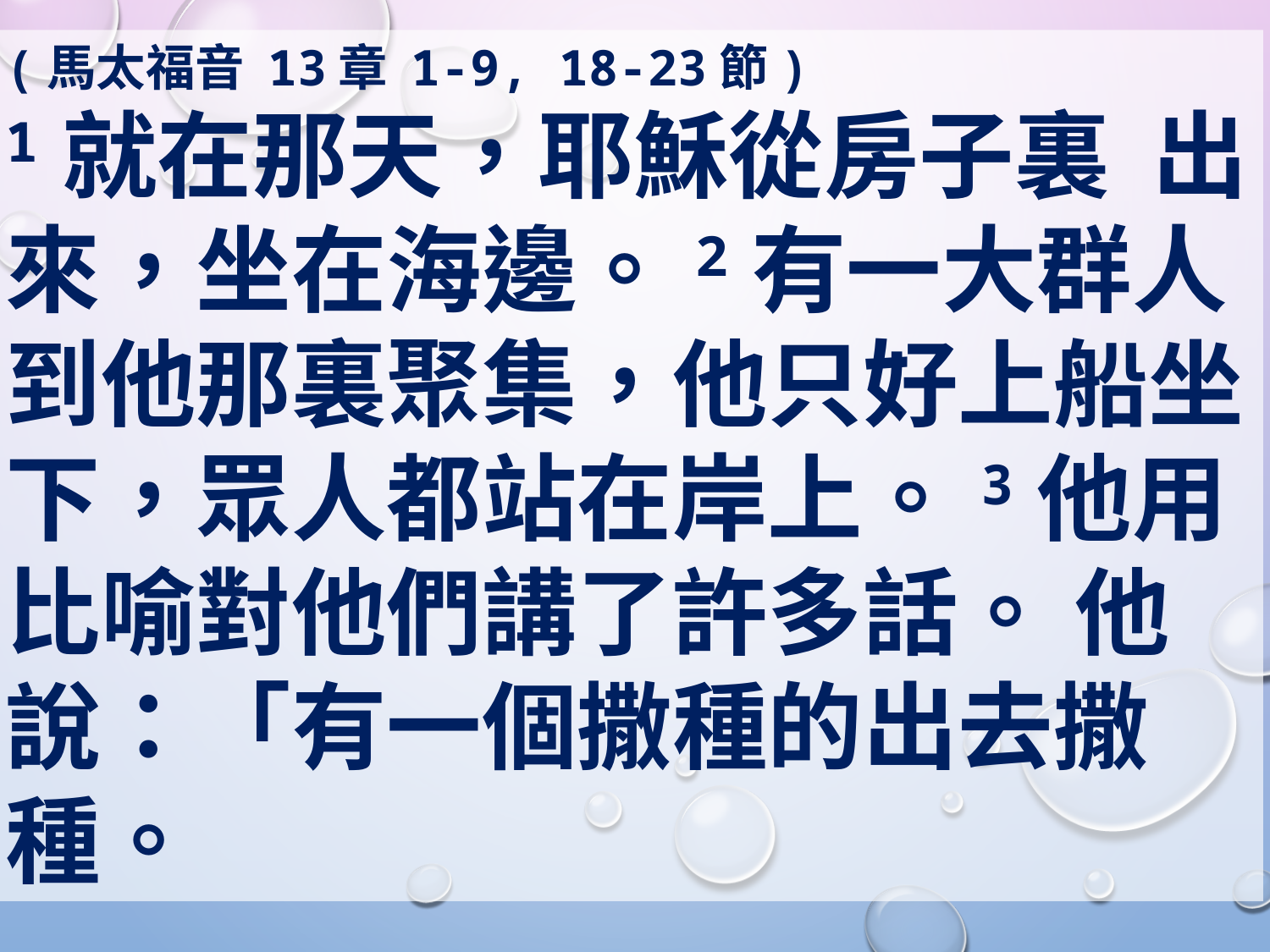

(馬太福音 13章 1-9, 18-23節)
1就在那天，耶穌從房子裏  出來，坐在海邊。2有一大群人到他那裏聚集，他只好上船坐下，眾人都站在岸上。3他用比喻對他們講了許多話。 他說：「有一個撒種的出去撒種。